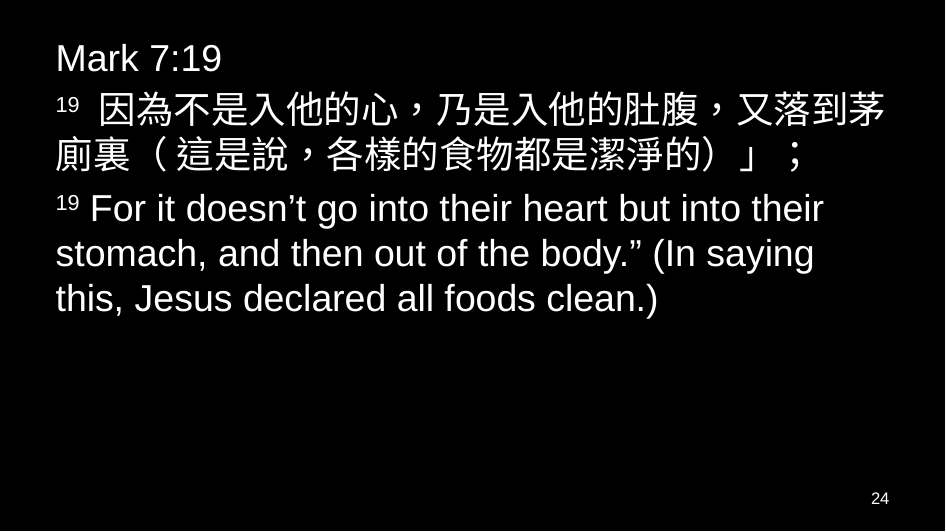

Mark 7:19
19 因為不是入他的心，乃是入他的肚腹，又落到茅廁裏（ 這是說，各樣的食物都是潔淨的）」；
19 For it doesn’t go into their heart but into their stomach, and then out of the body.” (In saying this, Jesus declared all foods clean.)

24